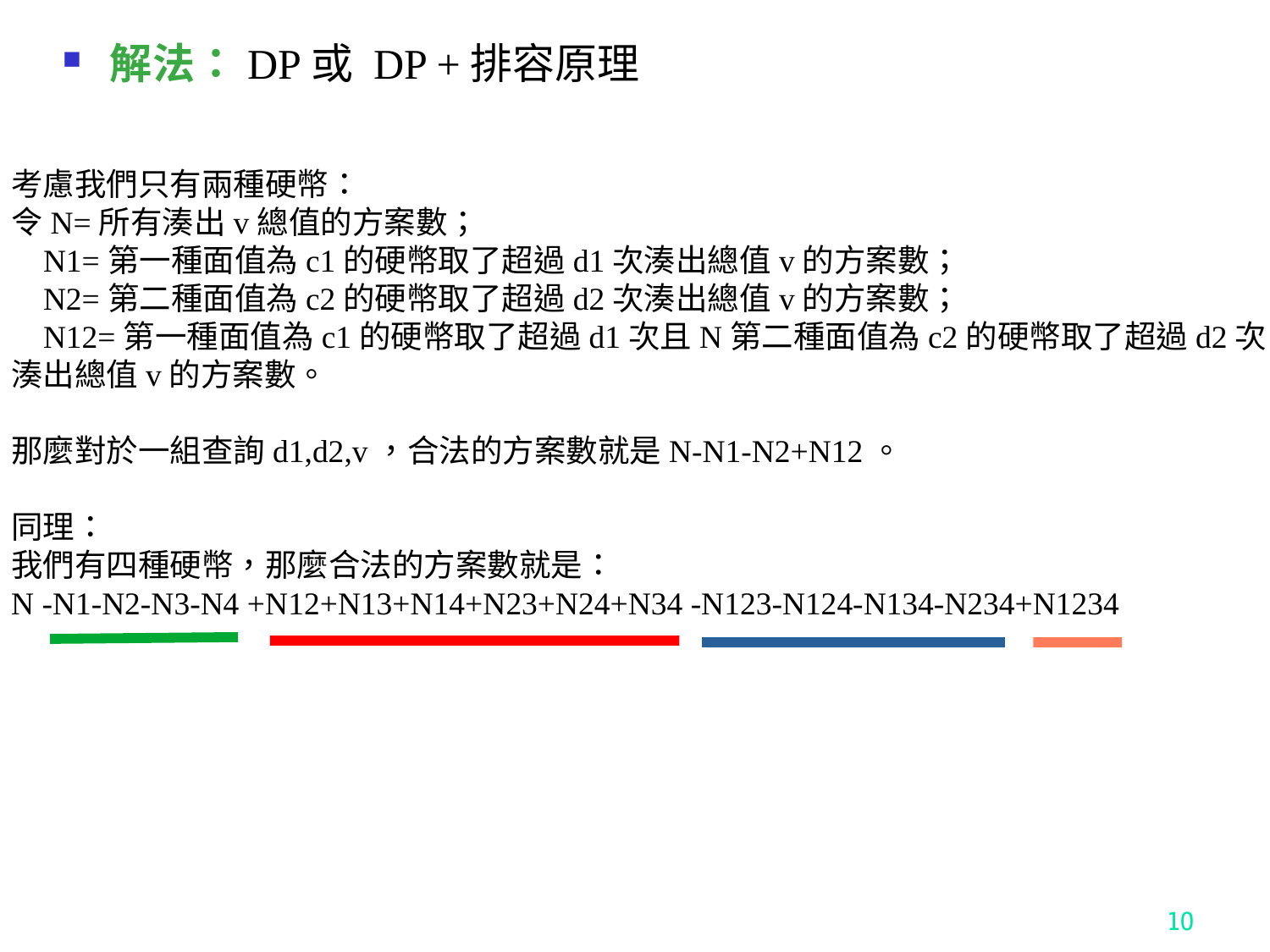

解法：DP或 DP +排容原理

考慮我們只有兩種硬幣：
令N=所有湊出v總值的方案數；
    N1=第一種面值為c1的硬幣取了超過d1次湊出總值v的方案數；
    N2=第二種面值為c2的硬幣取了超過d2次湊出總值v的方案數；
    N12=第一種面值為c1的硬幣取了超過d1次且N第二種面值為c2的硬幣取了超過d2次湊出總值v的方案數。

那麼對於一組查詢d1,d2,v，合法的方案數就是N-N1-N2+N12。

同理：
我們有四種硬幣，那麼合法的方案數就是：
N -N1-N2-N3-N4 +N12+N13+N14+N23+N24+N34 -N123-N124-N134-N234+N1234

10